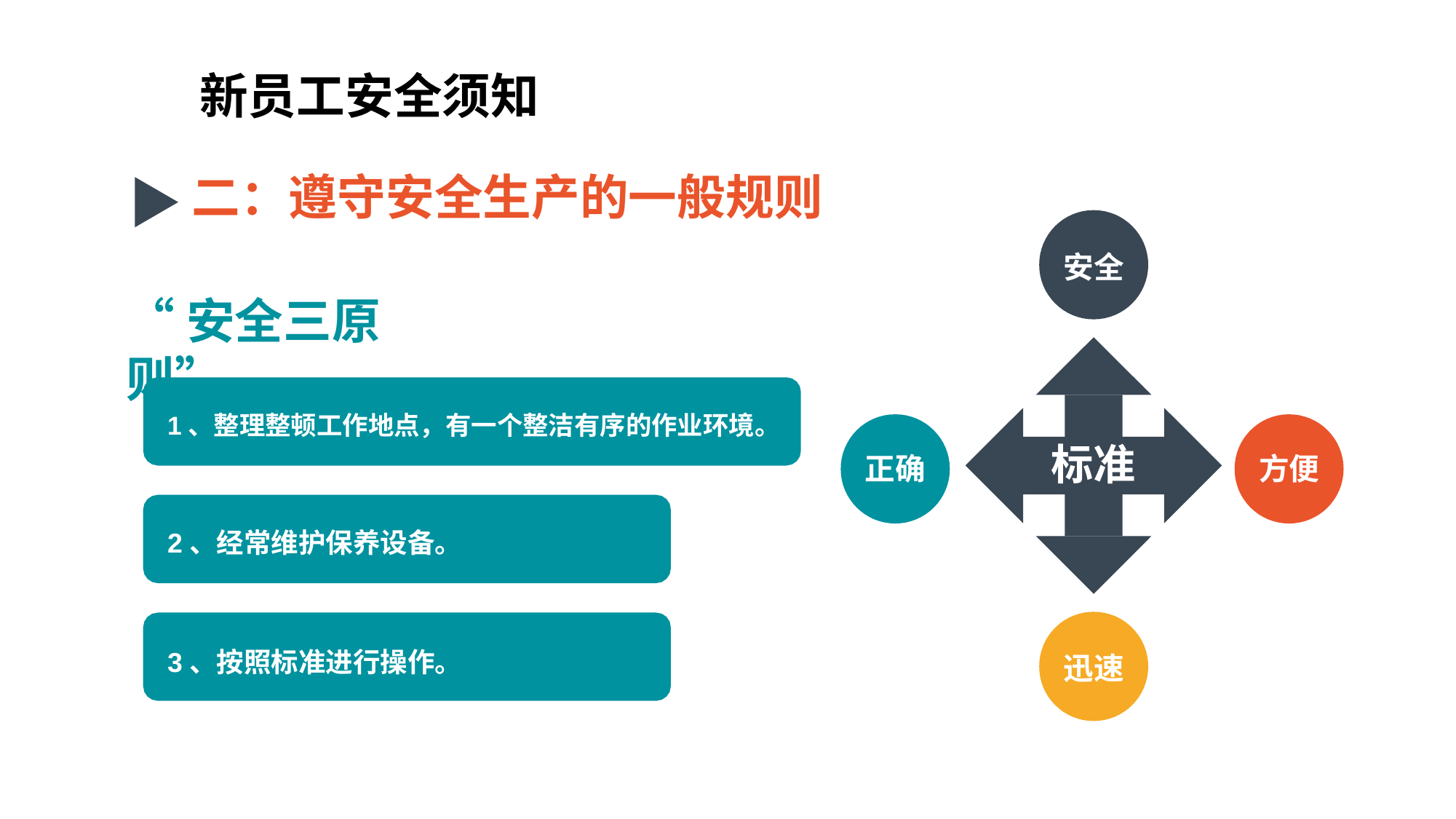

新员工安全须知
二：遵守安全生产的一般规则

安全
“安全三原则”

1、整理整顿工作地点，有一个整洁有序的作业环境。

标准
正确
方便

2、经常维护保养设备。

3、按照标准进行操作。
迅速